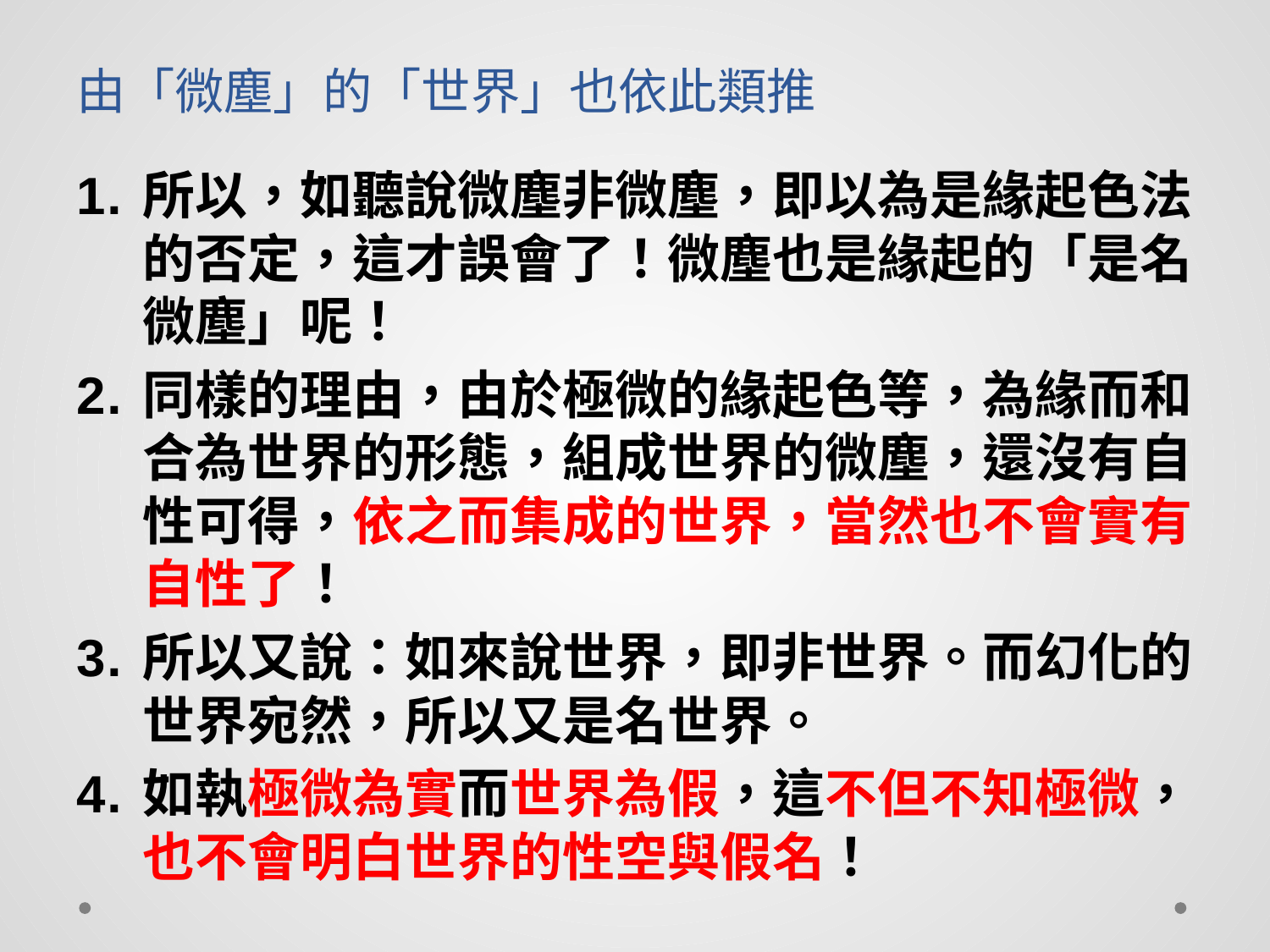

# 由「微塵」的「世界」也依此類推
所以，如聽說微塵非微塵，即以為是緣起色法的否定，這才誤會了！微塵也是緣起的「是名微塵」呢！
同樣的理由，由於極微的緣起色等，為緣而和合為世界的形態，組成世界的微塵，還沒有自性可得，依之而集成的世界，當然也不會實有自性了！
所以又說：如來說世界，即非世界。而幻化的世界宛然，所以又是名世界。
如執極微為實而世界為假，這不但不知極微，也不會明白世界的性空與假名！